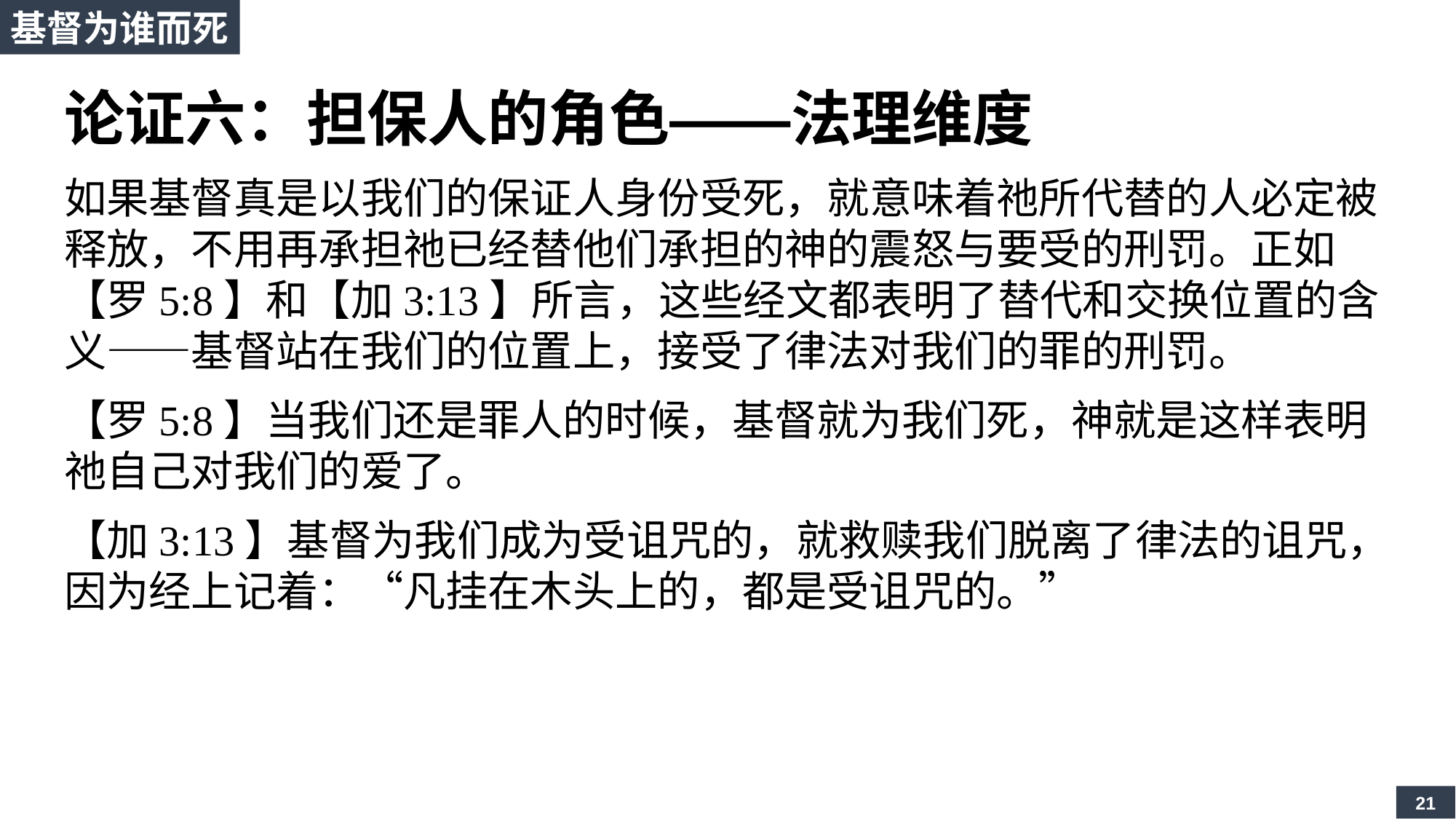

基督为谁而死
论证六：担保人的角色——法理维度
如果基督真是以我们的保证人身份受死，就意味着祂所代替的人必定被释放，不用再承担祂已经替他们承担的神的震怒与要受的刑罚。正如【罗5:8】和【加3:13】所言，这些经文都表明了替代和交换位置的含义——基督站在我们的位置上，接受了律法对我们的罪的刑罚。
【罗5:8】当我们还是罪人的时候，基督就为我们死，神就是这样表明祂自己对我们的爱了。
【加3:13】基督为我们成为受诅咒的，就救赎我们脱离了律法的诅咒，因为经上记着：“凡挂在木头上的，都是受诅咒的。”
21